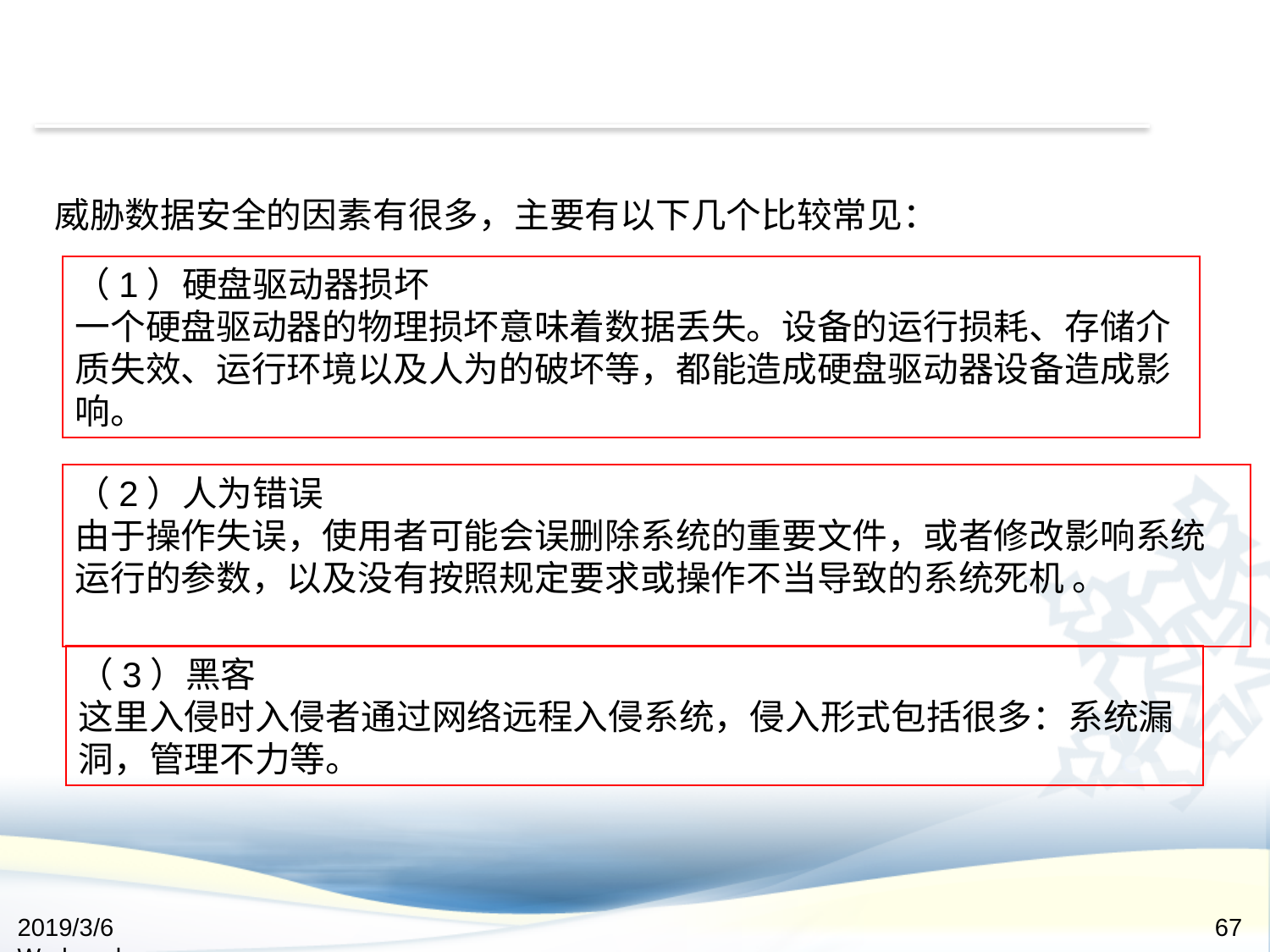

威胁数据安全的因素有很多，主要有以下几个比较常见：
（1）硬盘驱动器损坏
一个硬盘驱动器的物理损坏意味着数据丢失。设备的运行损耗、存储介质失效、运行环境以及人为的破坏等，都能造成硬盘驱动器设备造成影响。
（2）人为错误
由于操作失误，使用者可能会误删除系统的重要文件，或者修改影响系统运行的参数，以及没有按照规定要求或操作不当导致的系统死机 。
（3）黑客
这里入侵时入侵者通过网络远程入侵系统，侵入形式包括很多：系统漏洞，管理不力等。